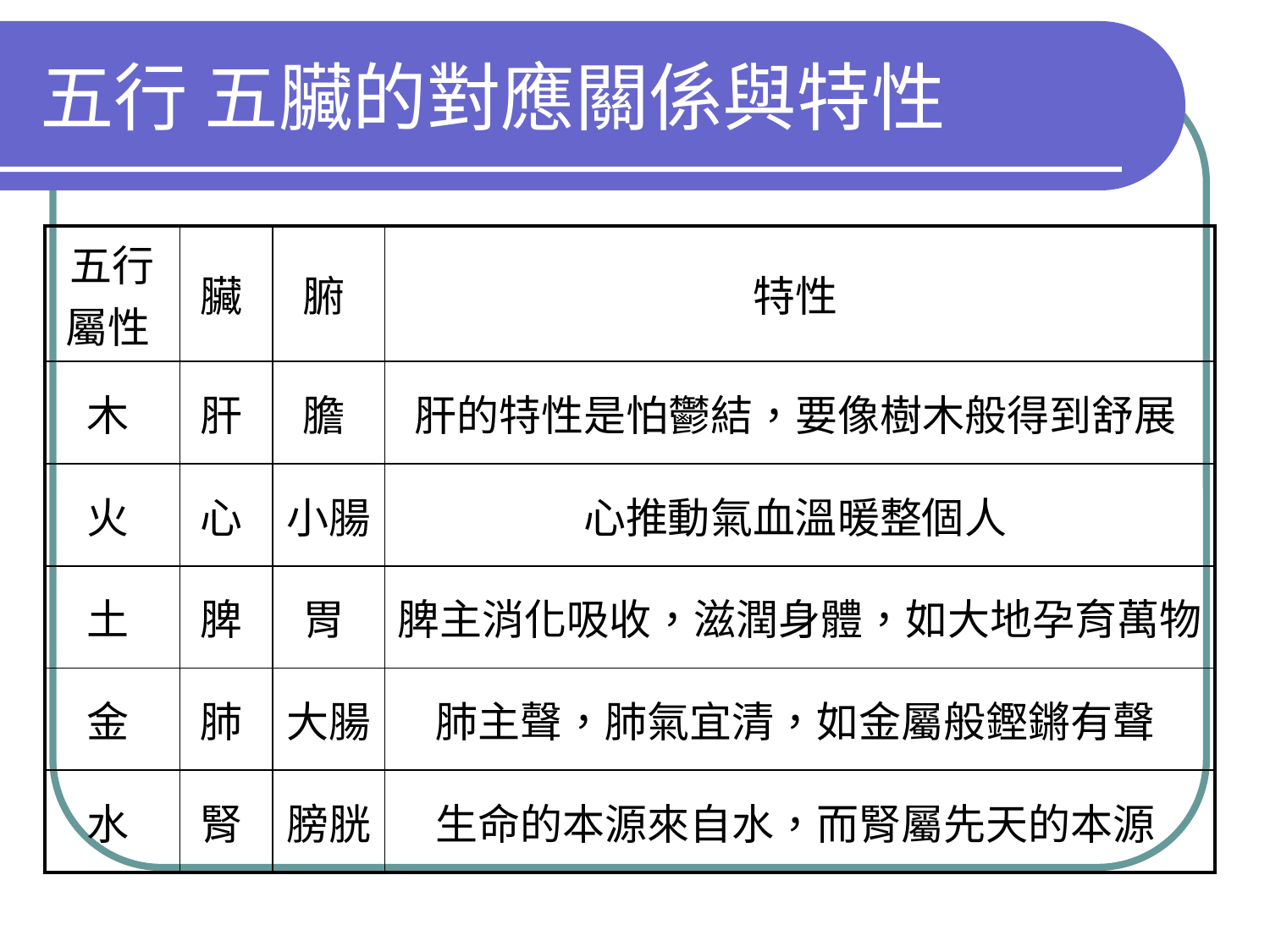

# 五行 五臟的對應關係與特性
| 五行屬性 | 臟 | 腑 | 特性 |
| --- | --- | --- | --- |
| 木 | 肝 | 膽 | 肝的特性是怕鬱結，要像樹木般得到舒展 |
| 火 | 心 | 小腸 | 心推動氣血溫暖整個人 |
| 土 | 脾 | 胃 | 脾主消化吸收，滋潤身體，如大地孕育萬物 |
| 金 | 肺 | 大腸 | 肺主聲，肺氣宜清，如金屬般鏗鏘有聲 |
| 水 | 腎 | 膀胱 | 生命的本源來自水，而腎屬先天的本源 |